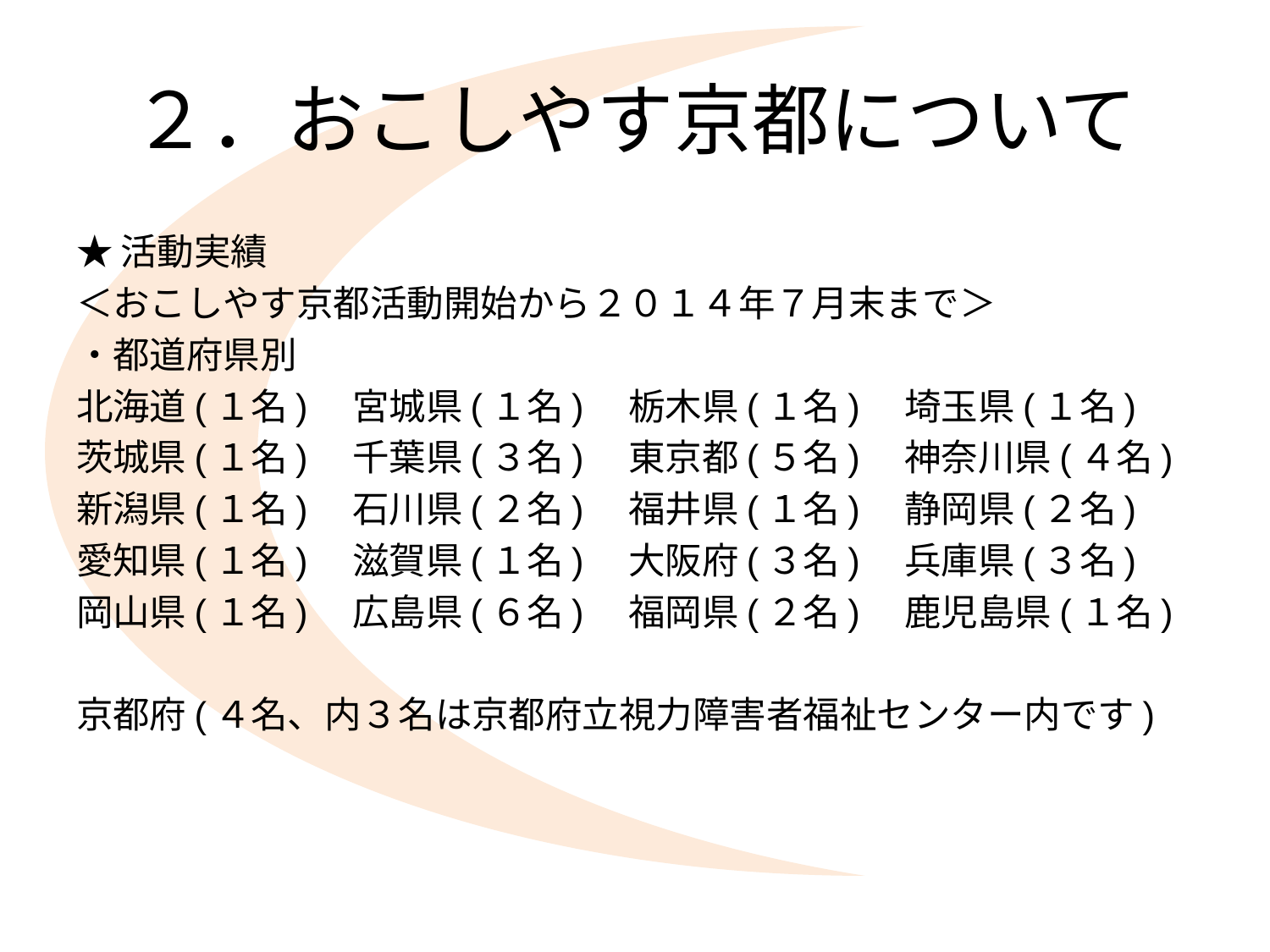

# ２．おこしやす京都について
★活動実績
＜おこしやす京都活動開始から２０１４年７月末まで＞
・都道府県別
北海道(１名)　宮城県(１名)　栃木県(１名)　埼玉県(１名)
茨城県(１名)　千葉県(３名)　東京都(５名)　神奈川県(４名)
新潟県(１名)　石川県(２名)　福井県(１名)　静岡県(２名)
愛知県(１名)　滋賀県(１名)　大阪府(３名)　兵庫県(３名)
岡山県(１名)　広島県(６名)　福岡県(２名)　鹿児島県(１名)

京都府(４名、内３名は京都府立視力障害者福祉センター内です)